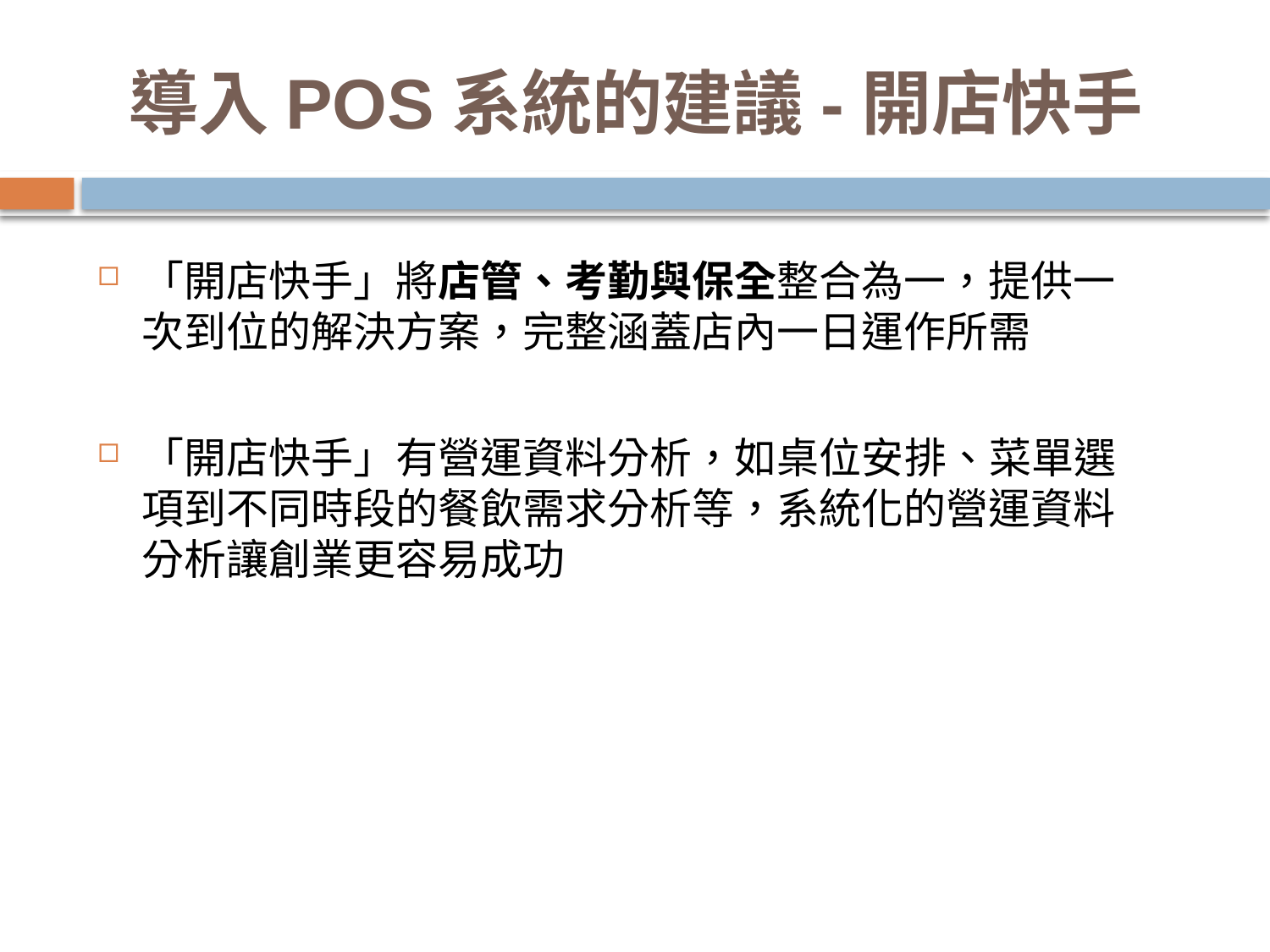

# 導入POS系統的建議-開店快手
「開店快手」將店管、考勤與保全整合為一，提供一次到位的解決方案，完整涵蓋店內一日運作所需

「開店快手」有營運資料分析，如桌位安排、菜單選項到不同時段的餐飲需求分析等，系統化的營運資料分析讓創業更容易成功